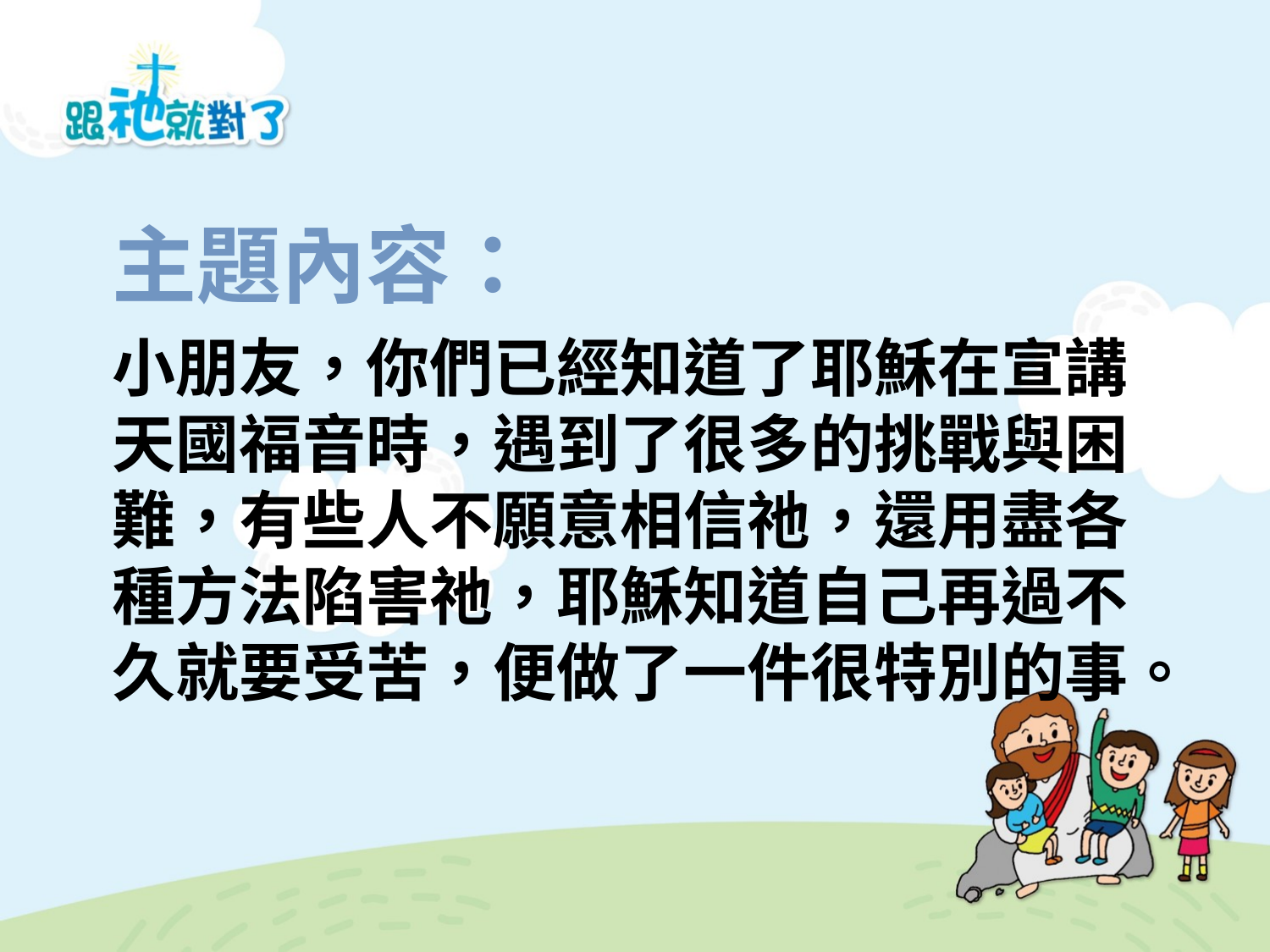

主題內容：
小朋友，你們已經知道了耶穌在宣講天國福音時，遇到了很多的挑戰與困難，有些人不願意相信祂，還用盡各種方法陷害祂，耶穌知道自己再過不久就要受苦，便做了一件很特別的事。